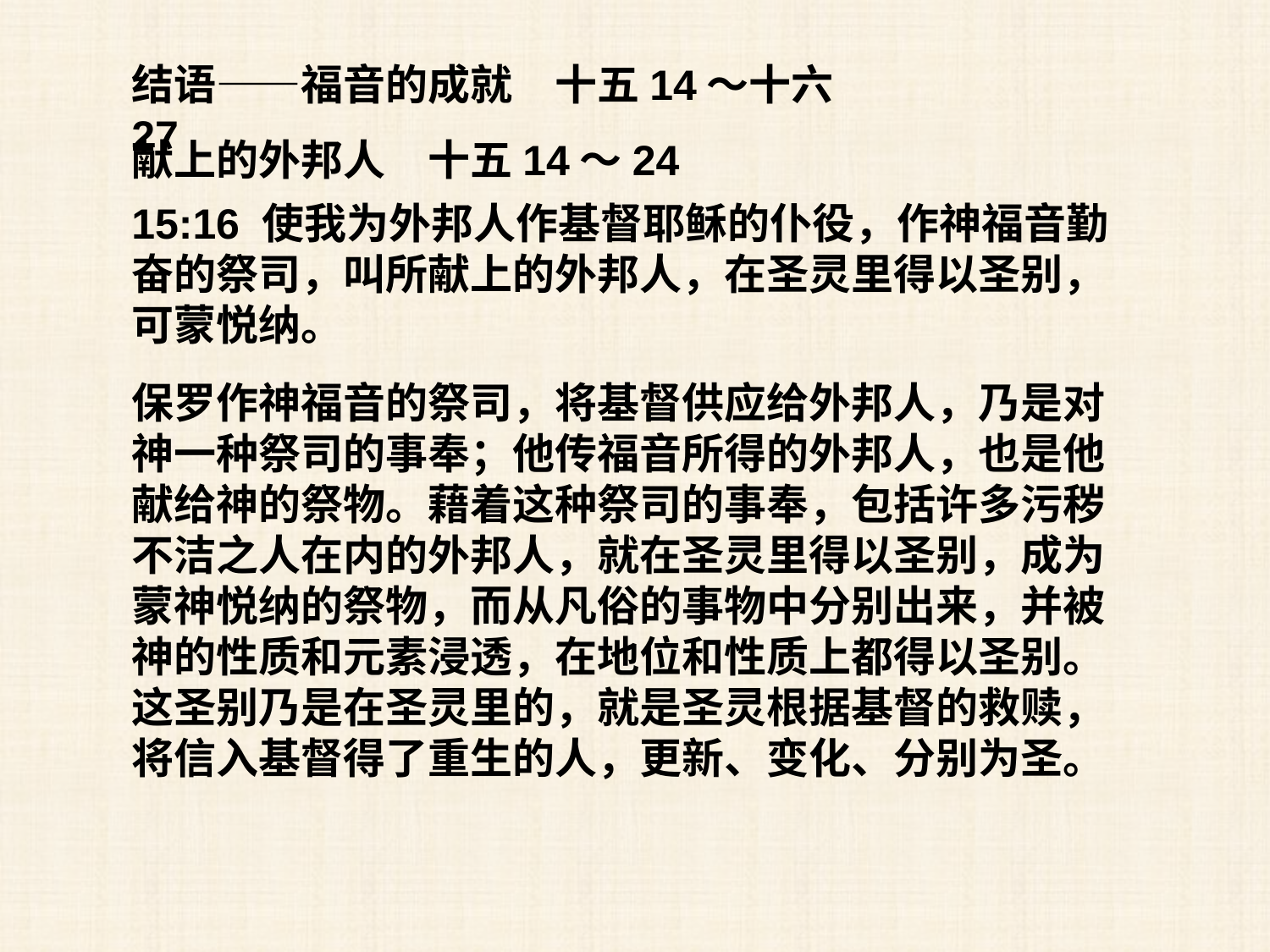

结语——福音的成就　十五14～十六27
献上的外邦人　十五14～24
15:16 使我为外邦人作基督耶稣的仆役，作神福音勤奋的祭司，叫所献上的外邦人，在圣灵里得以圣别，可蒙悦纳。
保罗作神福音的祭司，将基督供应给外邦人，乃是对神一种祭司的事奉；他传福音所得的外邦人，也是他献给神的祭物。藉着这种祭司的事奉，包括许多污秽不洁之人在内的外邦人，就在圣灵里得以圣别，成为蒙神悦纳的祭物，而从凡俗的事物中分别出来，并被神的性质和元素浸透，在地位和性质上都得以圣别。这圣别乃是在圣灵里的，就是圣灵根据基督的救赎，将信入基督得了重生的人，更新、变化、分别为圣。